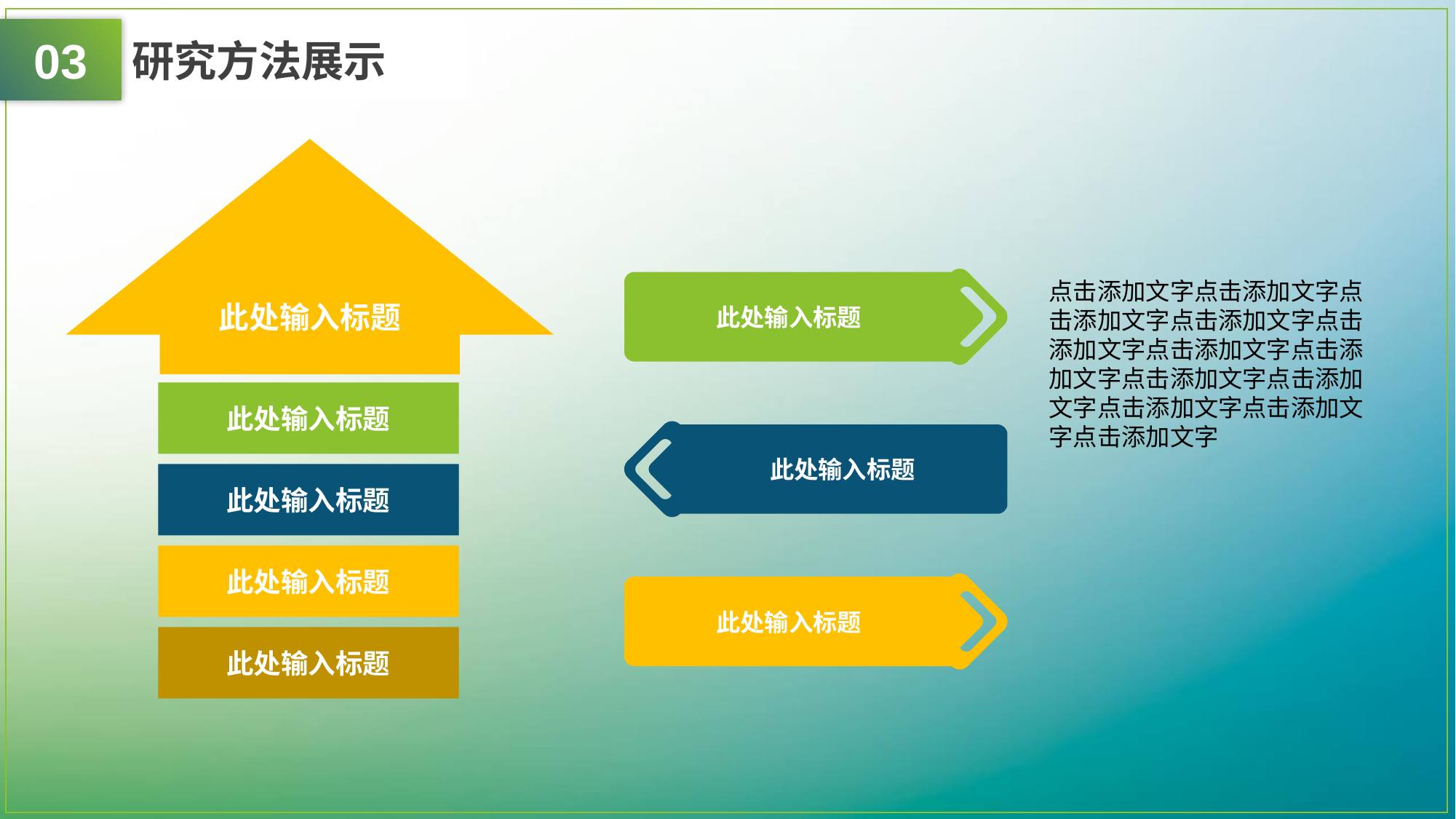

03
研究方法展示
此处输入标题
此处输入标题
点击添加文字点击添加文字点击添加文字点击添加文字点击添加文字点击添加文字点击添加文字点击添加文字点击添加文字点击添加文字点击添加文字点击添加文字
此处输入标题
此处输入标题
此处输入标题
此处输入标题
此处输入标题
此处输入标题